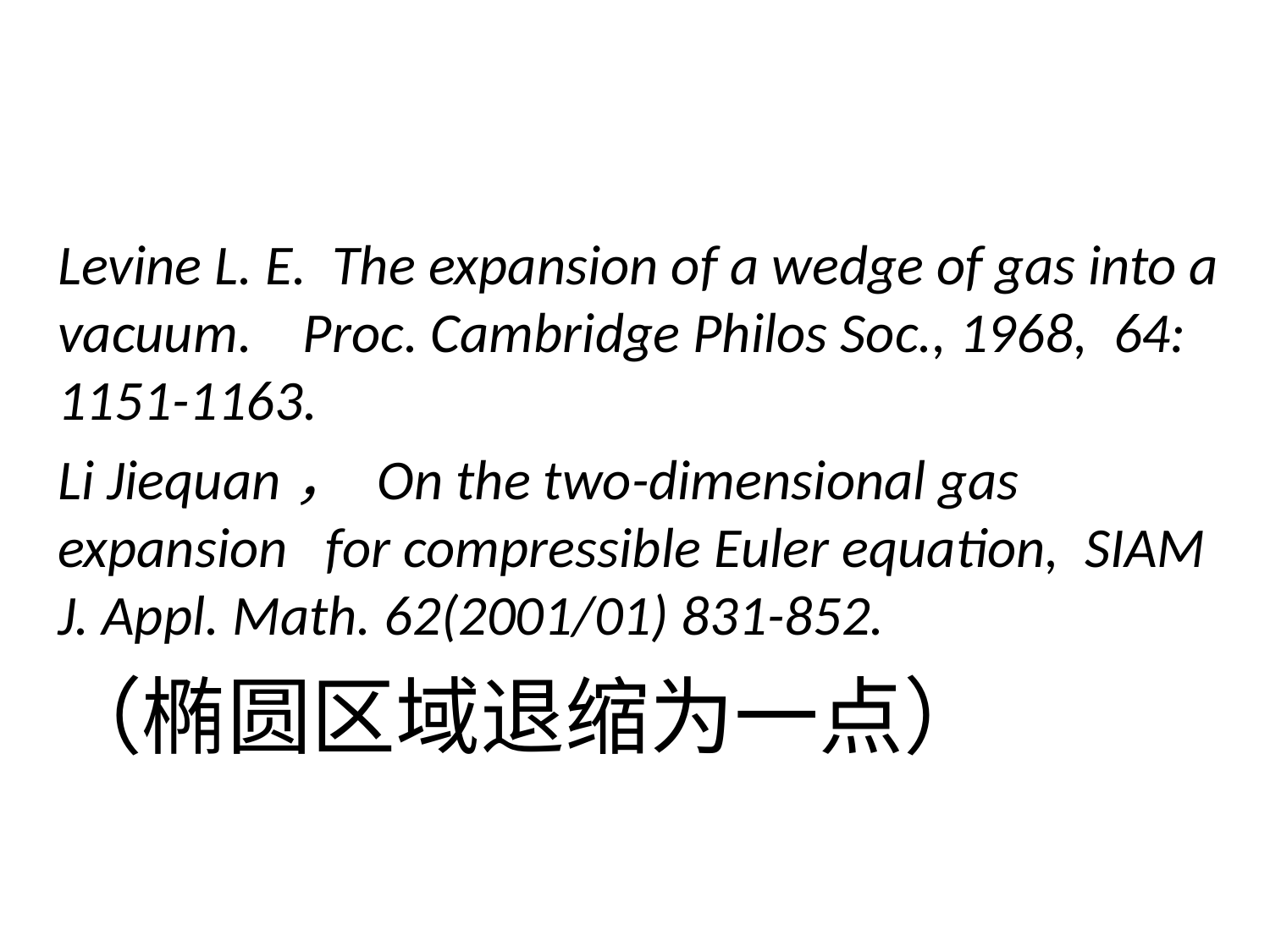

#
Levine L. E.  The expansion of a wedge of gas into a vacuum.    Proc. Cambridge Philos Soc., 1968,  64: 1151-1163.
Li Jiequan， On the two-dimensional gas expansion   for compressible Euler equation,  SIAM  J. Appl. Math. 62(2001/01) 831-852.
（椭圆区域退缩为一点）